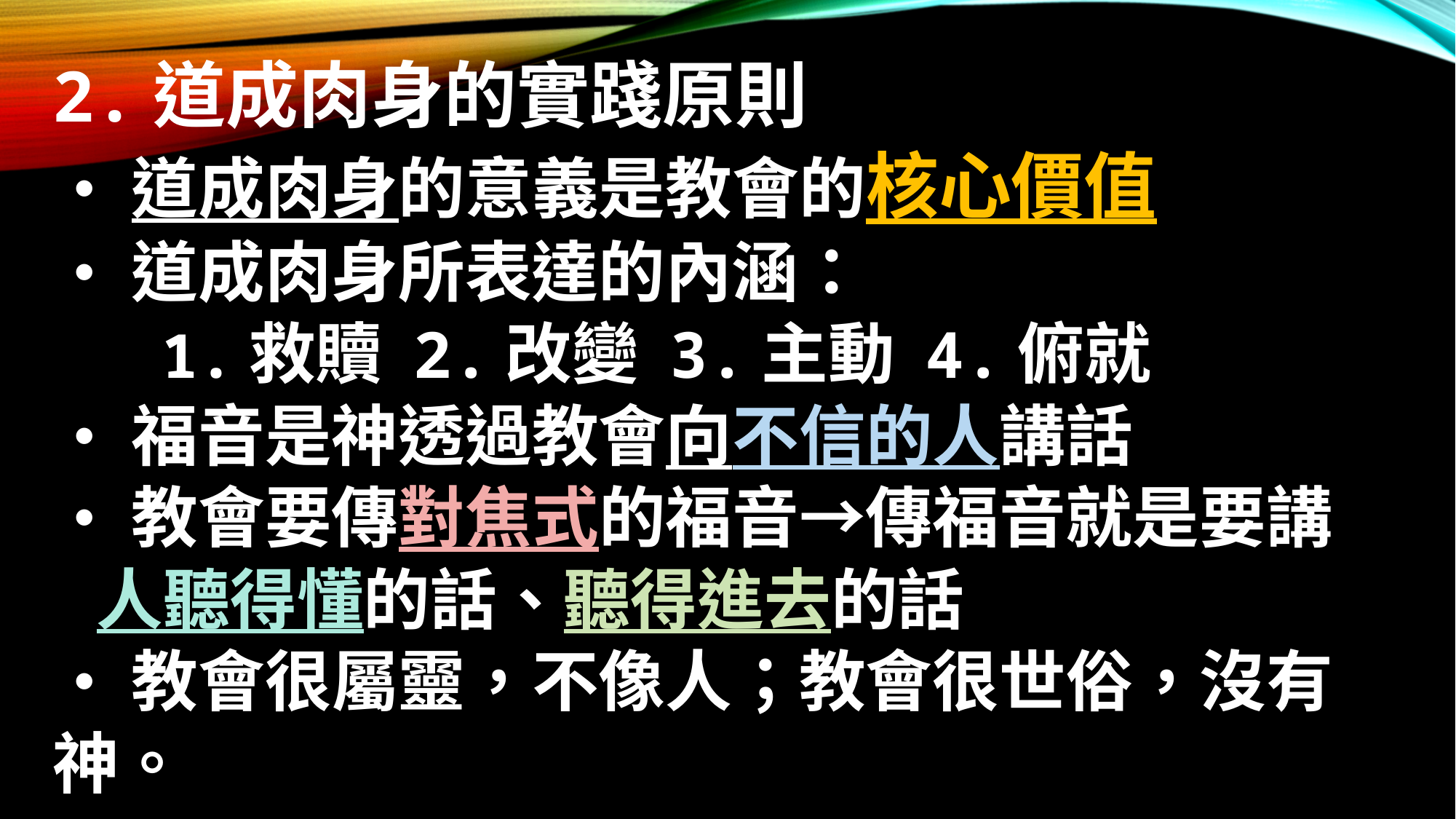

2.道成肉身的實踐原則
•道成肉身的意義是教會的核心價值
•道成肉身所表達的內涵：
   1.救贖 2.改變 3.主動 4.俯就
•福音是神透過教會向不信的人講話
•教會要傳對焦式的福音→傳福音就是要講
  人聽得懂的話、聽得進去的話
•教會很屬靈，不像人；教會很世俗，沒有神。